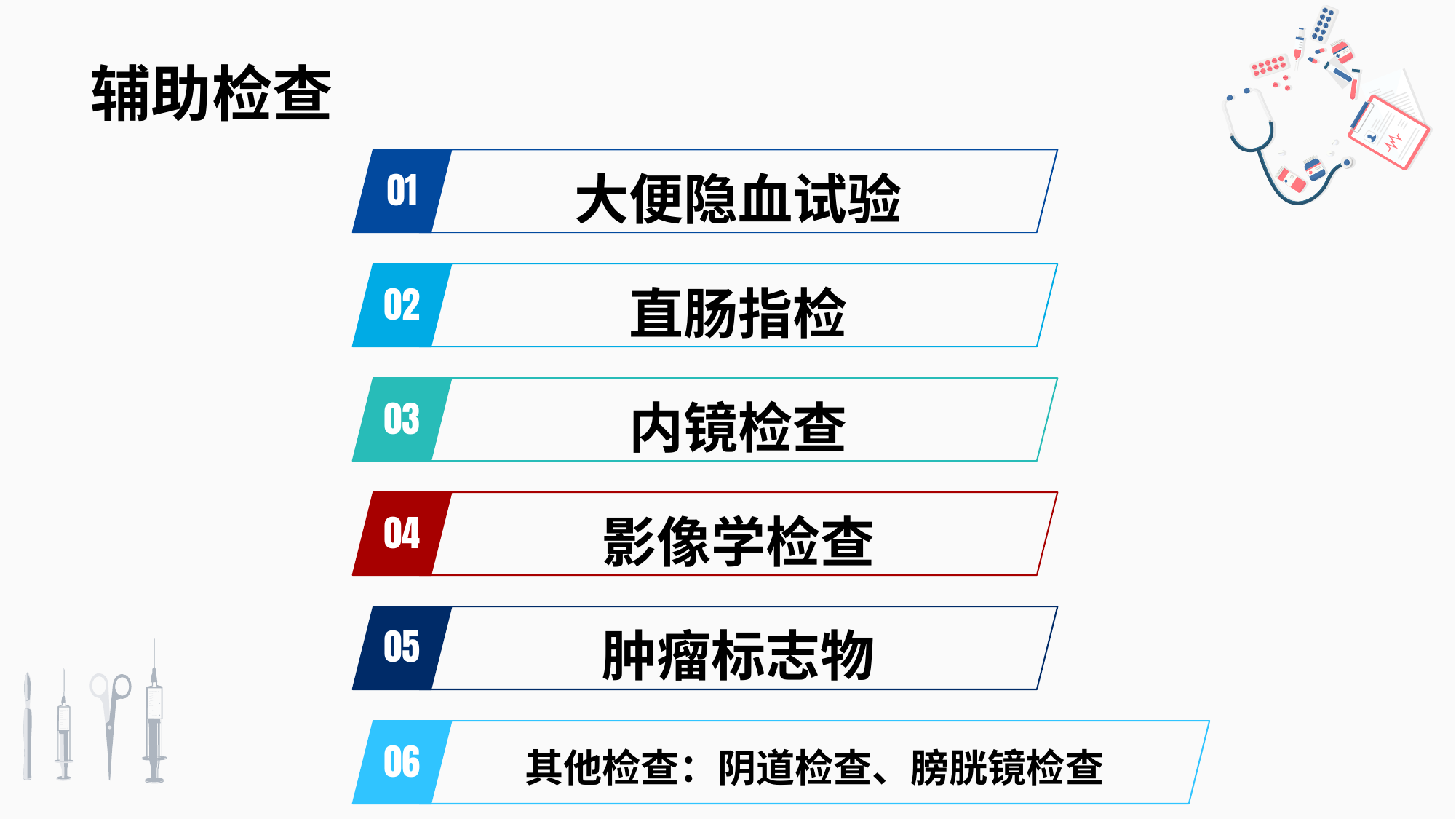

辅助检查
01
大便隐血试验
02
直肠指检
03
内镜检查
04
影像学检查
05
肿瘤标志物
06
其他检查：阴道检查、膀胱镜检查